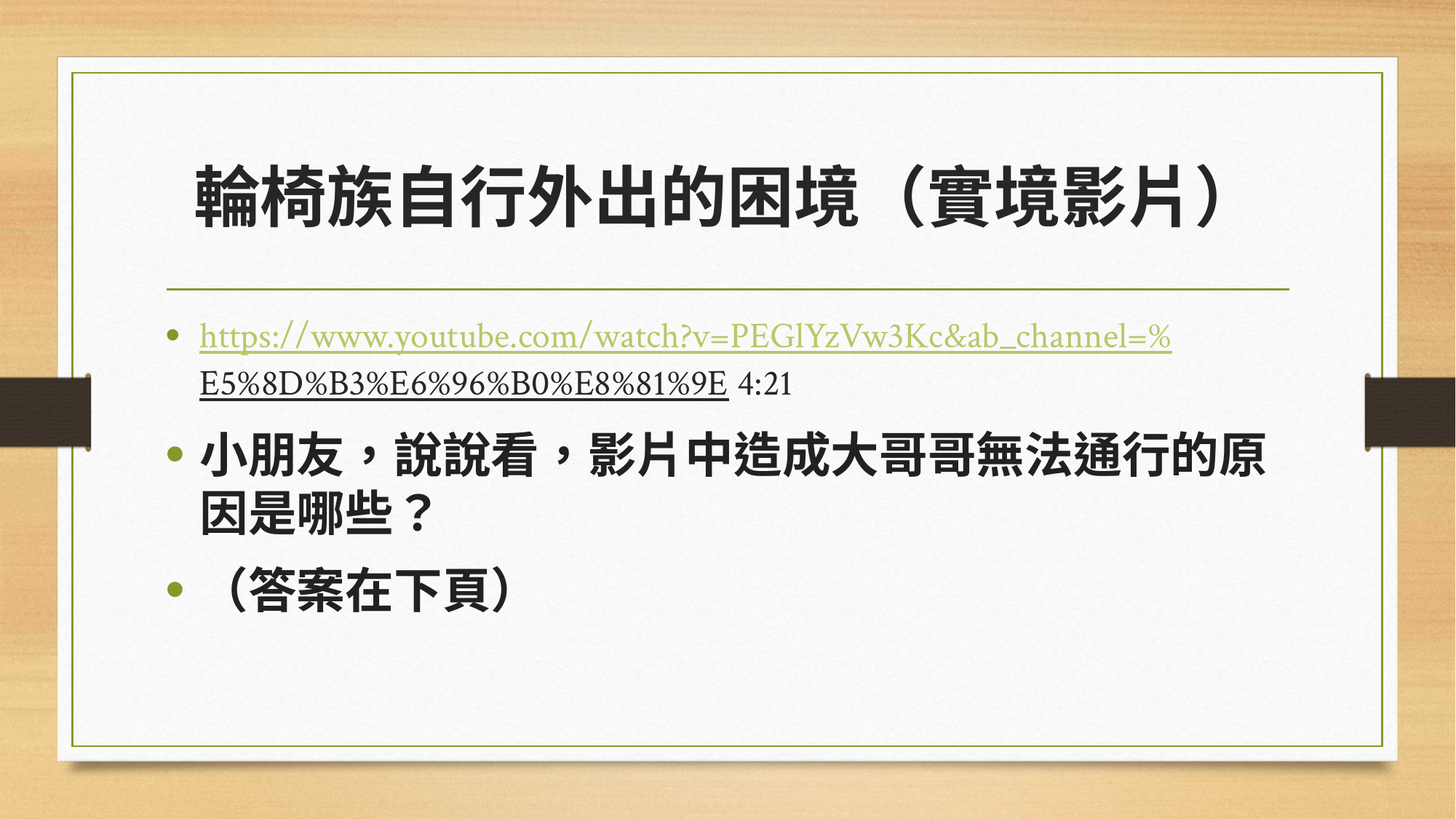

# 輪椅族自行外出的困境（實境影片）
https://www.youtube.com/watch?v=PEGlYzVw3Kc&ab_channel=%E5%8D%B3%E6%96%B0%E8%81%9E 4:21
小朋友，說說看，影片中造成大哥哥無法通行的原因是哪些？
（答案在下頁）